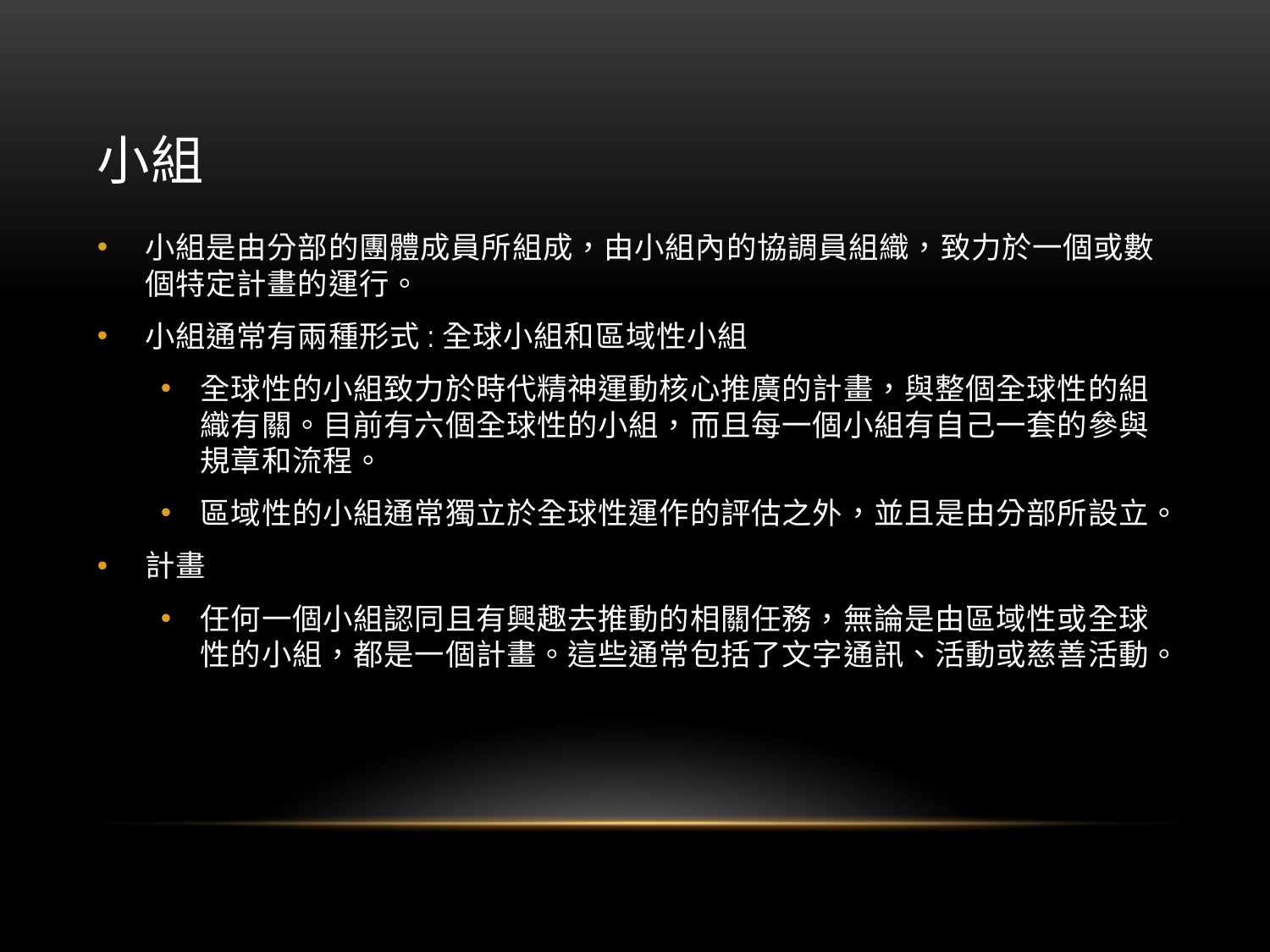

# 小組
小組是由分部的團體成員所組成，由小組內的協調員組織，致力於一個或數個特定計畫的運行。
小組通常有兩種形式:全球小組和區域性小組
全球性的小組致力於時代精神運動核心推廣的計畫，與整個全球性的組織有關。目前有六個全球性的小組，而且每一個小組有自己一套的參與規章和流程。
區域性的小組通常獨立於全球性運作的評估之外，並且是由分部所設立。
計畫
任何一個小組認同且有興趣去推動的相關任務，無論是由區域性或全球性的小組，都是一個計畫。這些通常包括了文字通訊、活動或慈善活動。